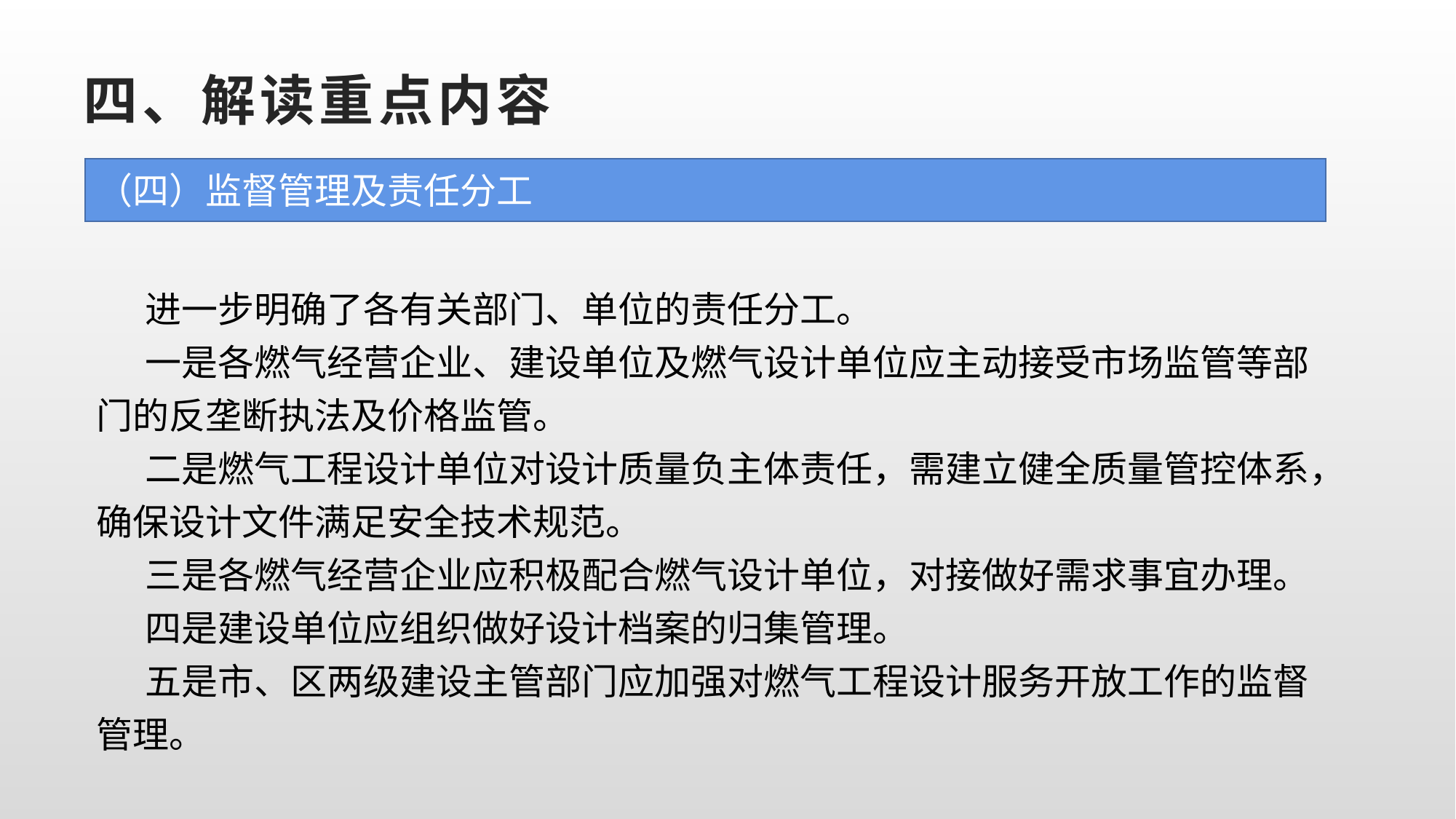

# 四、解读重点内容
（四）监督管理及责任分工
进一步明确了各有关部门、单位的责任分工。
一是各燃气经营企业、建设单位及燃气设计单位应主动接受市场监管等部门的反垄断执法及价格监管。
二是燃气工程设计单位对设计质量负主体责任，需建立健全质量管控体系，确保设计文件满足安全技术规范。
三是各燃气经营企业应积极配合燃气设计单位，对接做好需求事宜办理。
四是建设单位应组织做好设计档案的归集管理。
五是市、区两级建设主管部门应加强对燃气工程设计服务开放工作的监督管理。